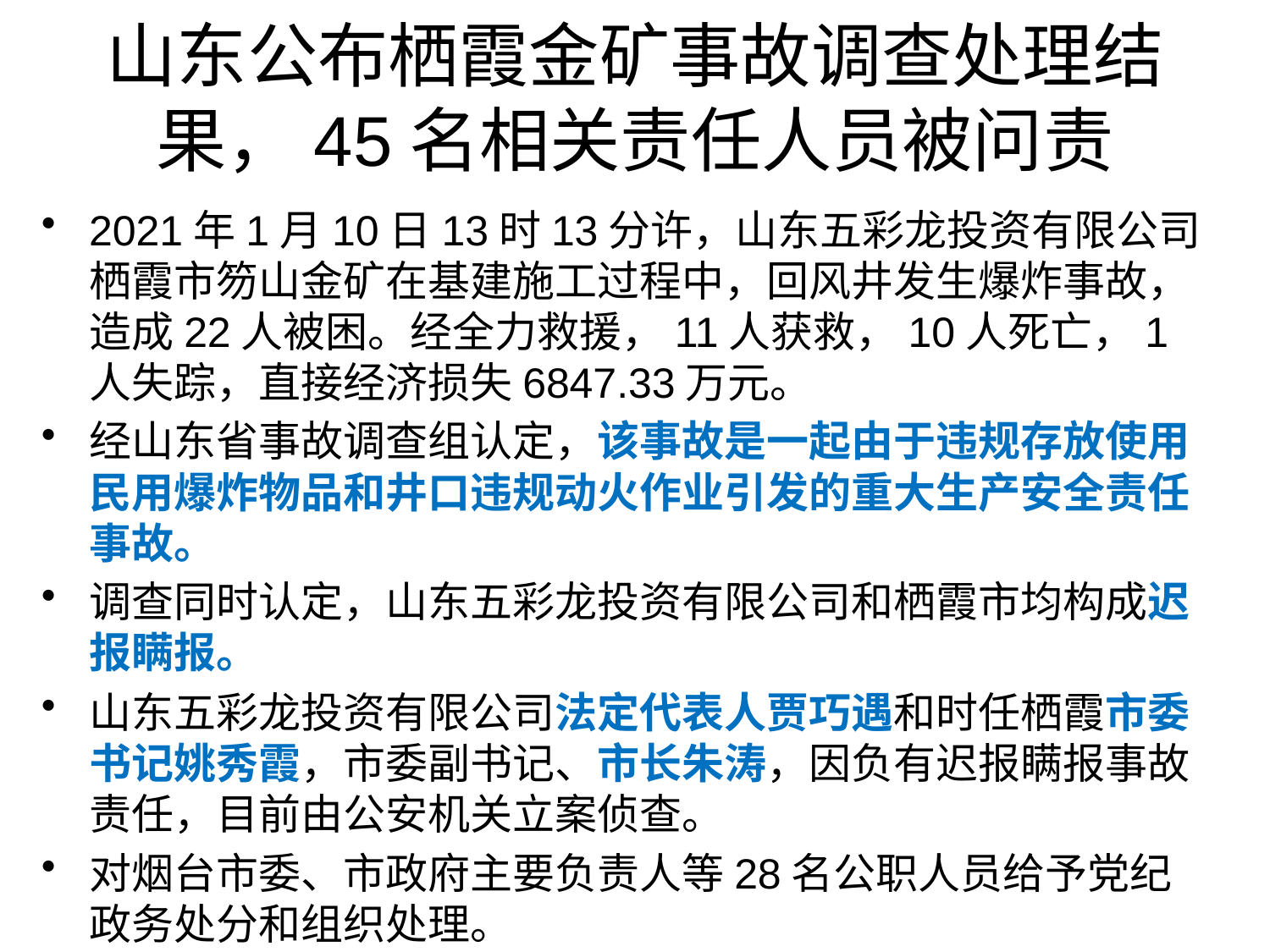

# 山东公布栖霞金矿事故调查处理结果，45名相关责任人员被问责
2021年1月10日13时13分许，山东五彩龙投资有限公司栖霞市笏山金矿在基建施工过程中，回风井发生爆炸事故，造成22人被困。经全力救援，11人获救，10人死亡，1人失踪，直接经济损失6847.33万元。
经山东省事故调查组认定，该事故是一起由于违规存放使用民用爆炸物品和井口违规动火作业引发的重大生产安全责任事故。
调查同时认定，山东五彩龙投资有限公司和栖霞市均构成迟报瞒报。
山东五彩龙投资有限公司法定代表人贾巧遇和时任栖霞市委书记姚秀霞，市委副书记、市长朱涛，因负有迟报瞒报事故责任，目前由公安机关立案侦查。
对烟台市委、市政府主要负责人等28名公职人员给予党纪政务处分和组织处理。